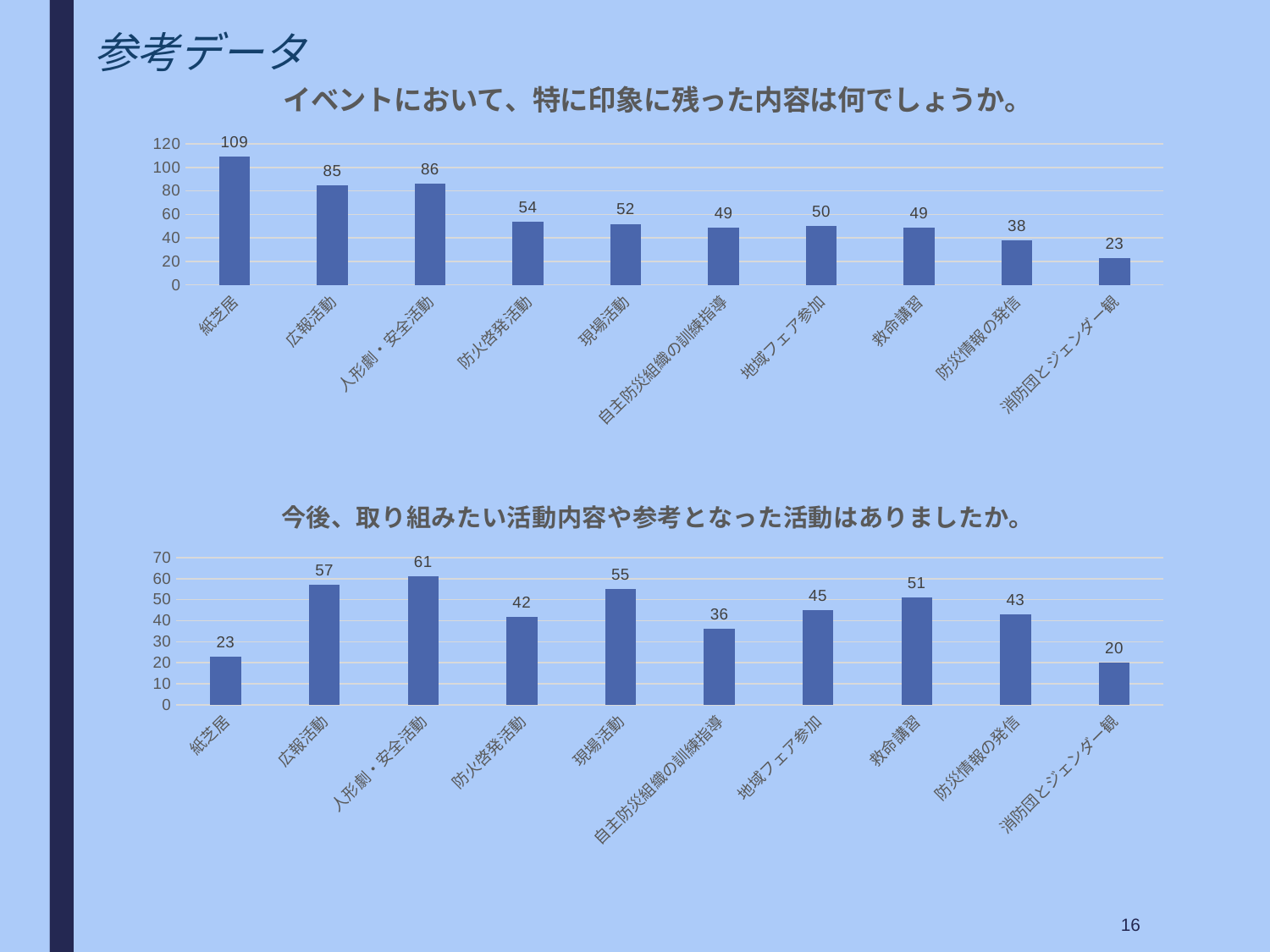

# 参考データ

### Chart: イベントにおいて、特に印象に残った内容は何でしょうか。

| Category |  |
|---|---|
| 紙芝居 | 109.0 |
| 広報活動 | 85.0 |
| 人形劇・安全活動 | 86.0 |
| 防火啓発活動 | 54.0 |
| 現場活動 | 52.0 |
| 自主防災組織の訓練指導 | 49.0 |
| 地域フェア参加 | 50.0 |
| 救命講習 | 49.0 |
| 防災情報の発信 | 38.0 |
| 消防団とジェンダー観 | 23.0 |

### Chart: 今後、取り組みたい活動内容や参考となった活動はありましたか。

| Category |  |
|---|---|
| 紙芝居 | 23.0 |
| 広報活動 | 57.0 |
| 人形劇・安全活動 | 61.0 |
| 防火啓発活動 | 42.0 |
| 現場活動 | 55.0 |
| 自主防災組織の訓練指導 | 36.0 |
| 地域フェア参加 | 45.0 |
| 救命講習 | 51.0 |
| 防災情報の発信 | 43.0 |
| 消防団とジェンダー観 | 20.0 |
16